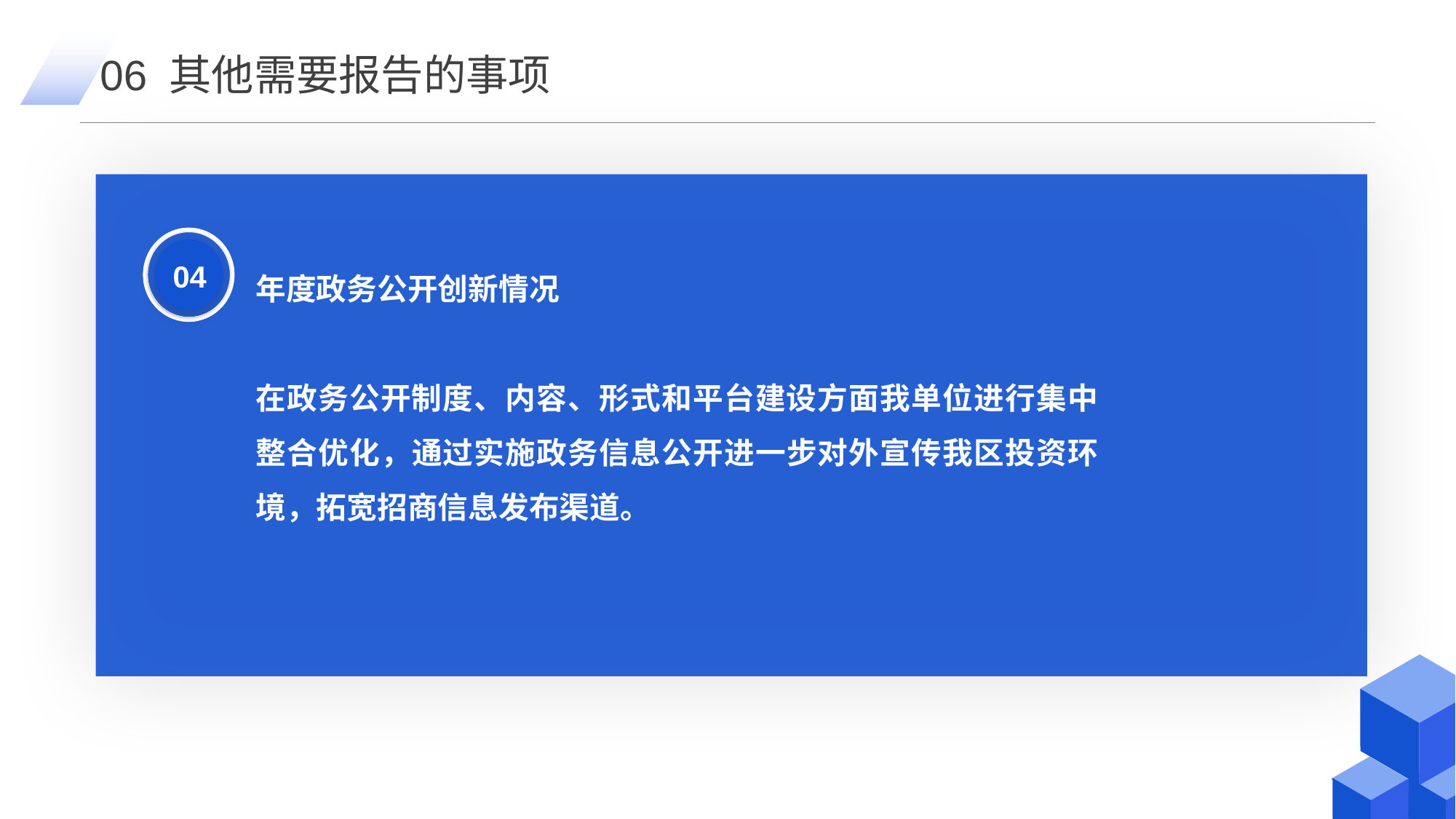

06 其他需要报告的事项

04
年度政务公开创新情况

在政务公开制度、内容、形式和平台建设方面我单位进行集中整合优化，通过实施政务信息公开进一步对外宣传我区投资环境，拓宽招商信息发布渠道。